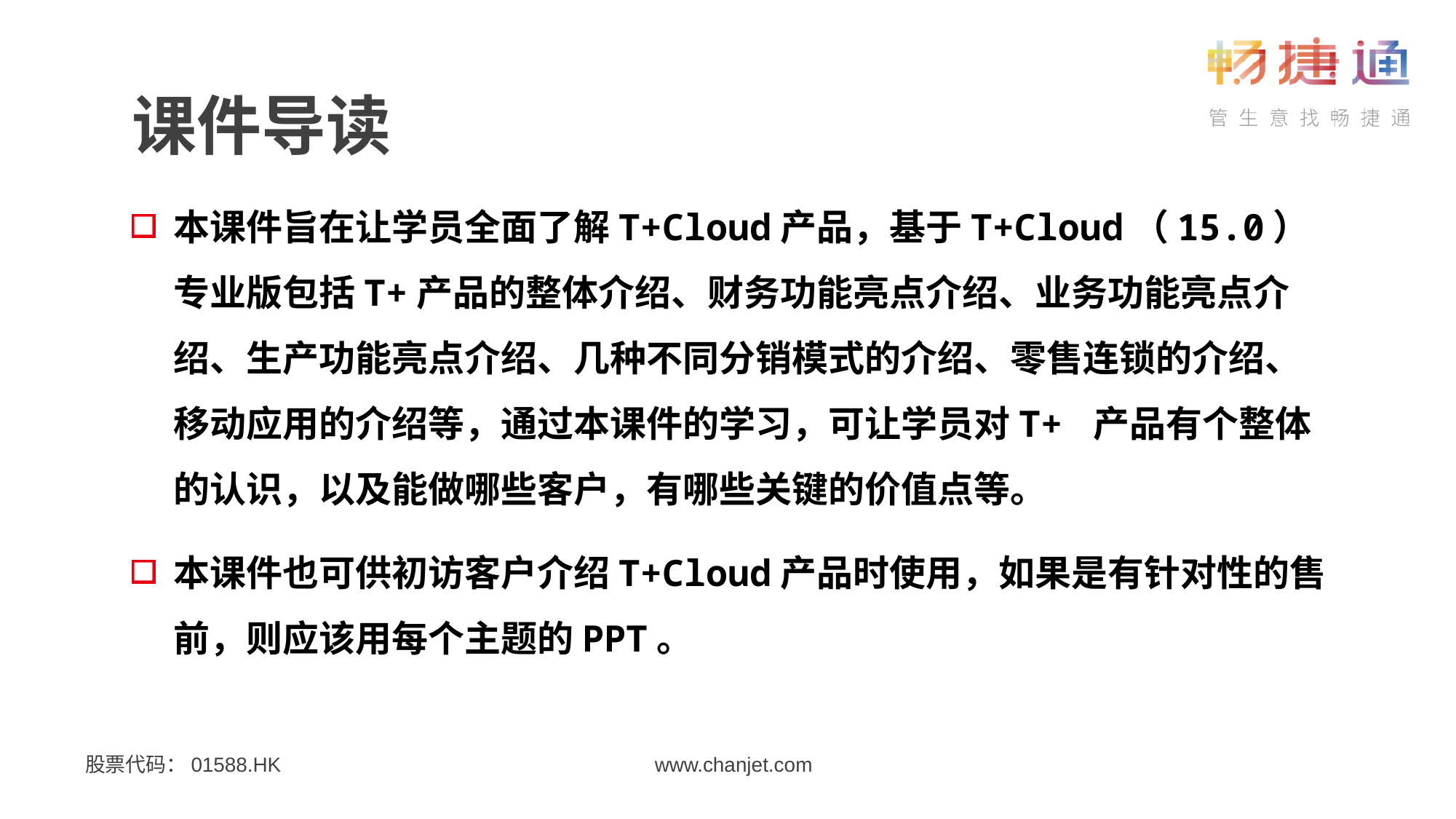

# 课件导读
本课件旨在让学员全面了解T+Cloud产品，基于T+Cloud（15.0）专业版包括T+产品的整体介绍、财务功能亮点介绍、业务功能亮点介绍、生产功能亮点介绍、几种不同分销模式的介绍、零售连锁的介绍、移动应用的介绍等，通过本课件的学习，可让学员对T+ 产品有个整体的认识，以及能做哪些客户，有哪些关键的价值点等。
本课件也可供初访客户介绍T+Cloud产品时使用，如果是有针对性的售前，则应该用每个主题的PPT。